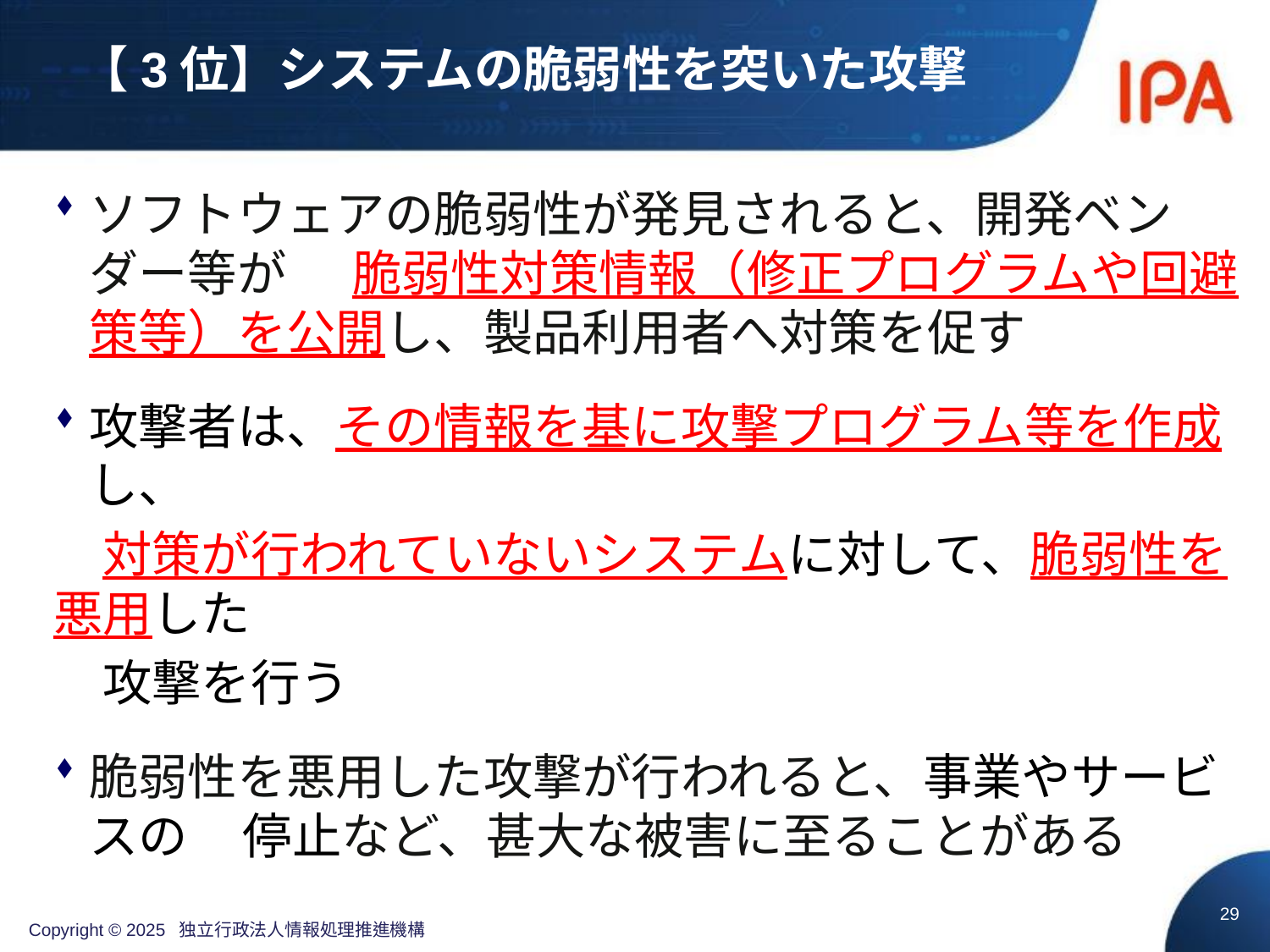

# 【3位】システムの脆弱性を突いた攻撃
ソフトウェアの脆弱性が発見されると、開発ベンダー等が      脆弱性対策情報（修正プログラムや回避策等）を公開し、製品利用者へ対策を促す

攻撃者は、その情報を基に攻撃プログラム等を作成し、
　対策が行われていないシステムに対して、脆弱性を悪用した
　攻撃を行う

脆弱性を悪用した攻撃が行われると、事業やサービスの     停止など、甚大な被害に至ることがある
29
Copyright © 2025  独立行政法人情報処理推進機構